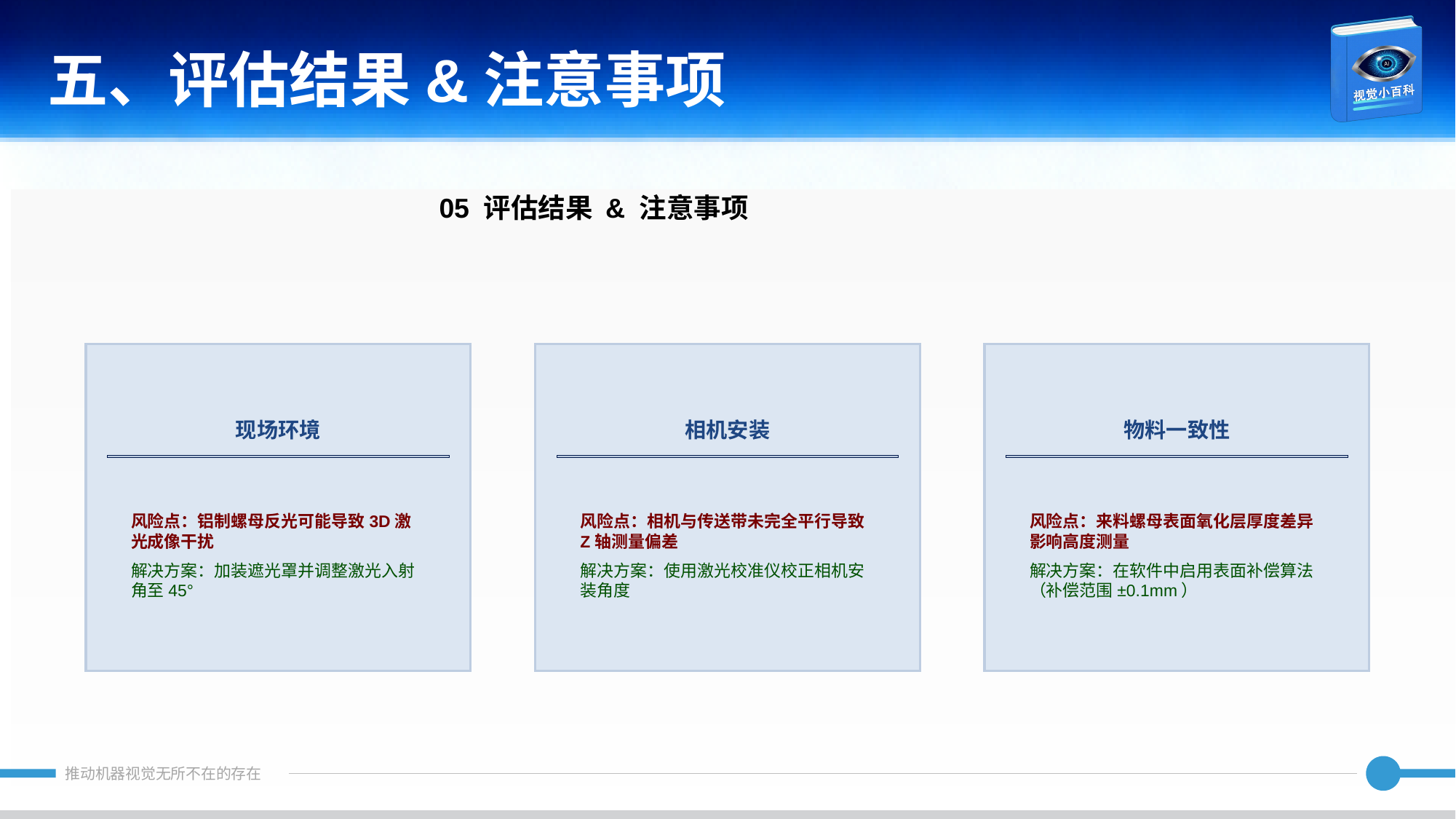

五、评估结果&注意事项

05 评估结果 & 注意事项

现场环境

相机安装

物料一致性

风险点：铝制螺母反光可能导致3D激光成像干扰
解决方案：加装遮光罩并调整激光入射角至45°

风险点：相机与传送带未完全平行导致Z轴测量偏差
解决方案：使用激光校准仪校正相机安装角度

风险点：来料螺母表面氧化层厚度差异影响高度测量
解决方案：在软件中启用表面补偿算法（补偿范围±0.1mm）
10